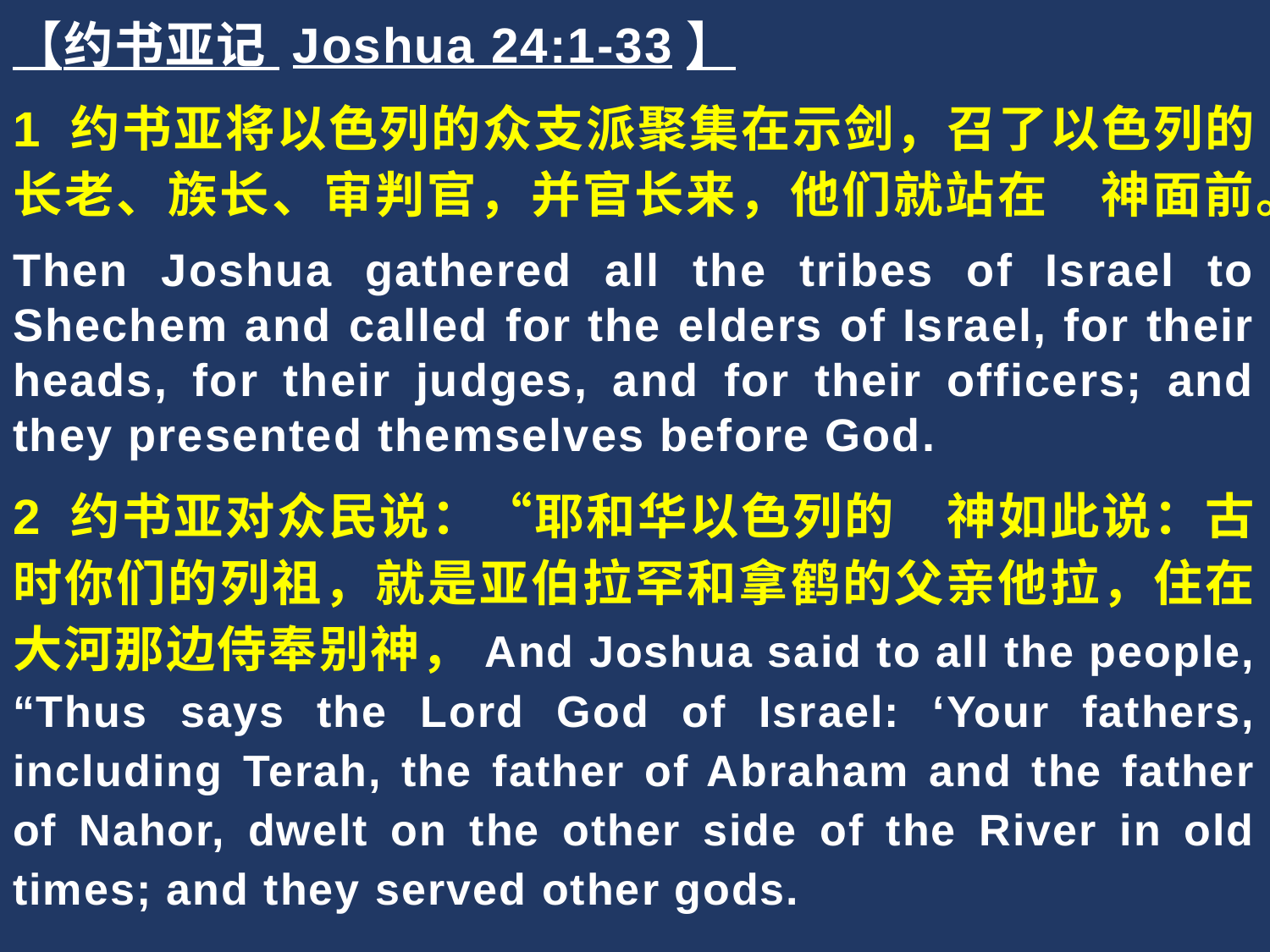

【约书亚记 Joshua 24:1-33】
1 约书亚将以色列的众支派聚集在示剑，召了以色列的长老、族长、审判官，并官长来，他们就站在　神面前。
Then Joshua gathered all the tribes of Israel to Shechem and called for the elders of Israel, for their heads, for their judges, and for their officers; and they presented themselves before God.
2 约书亚对众民说：“耶和华以色列的　神如此说：古时你们的列祖，就是亚伯拉罕和拿鹤的父亲他拉，住在大河那边侍奉别神，And Joshua said to all the people, “Thus says the Lord God of Israel: ‘Your fathers, including Terah, the father of Abraham and the father of Nahor, dwelt on the other side of the River in old times; and they served other gods.